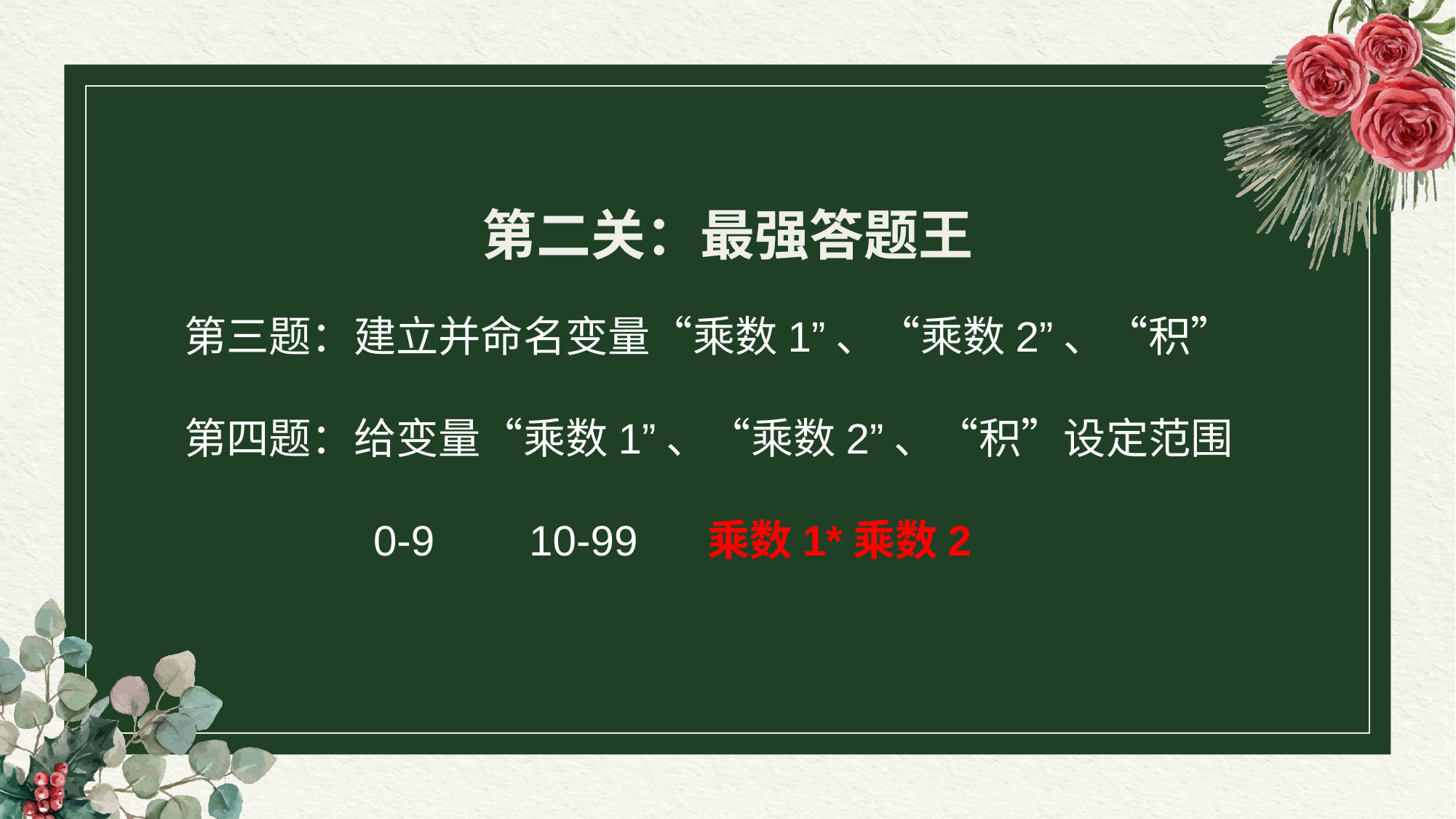

第二关：最强答题王
第三题：建立并命名变量“乘数1”、“乘数2”、“积”

第四题：给变量“乘数1”、“乘数2”、“积”设定范围

                0-9        10-99     乘数1*乘数2